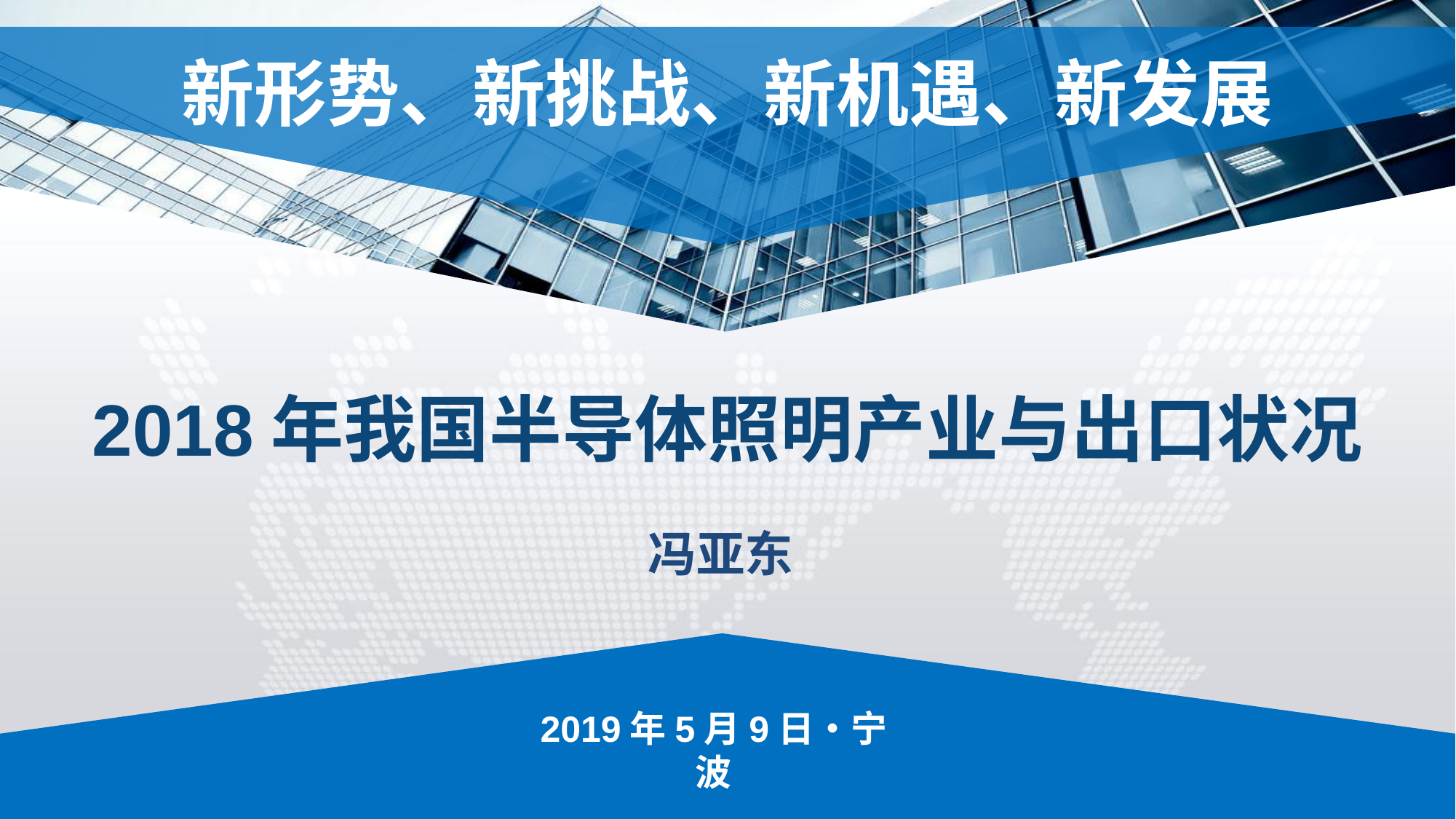

新形势、新挑战、新机遇、新发展
2018年我国半导体照明产业与出口状况
冯亚东

2019年5月9日•宁波
延时符